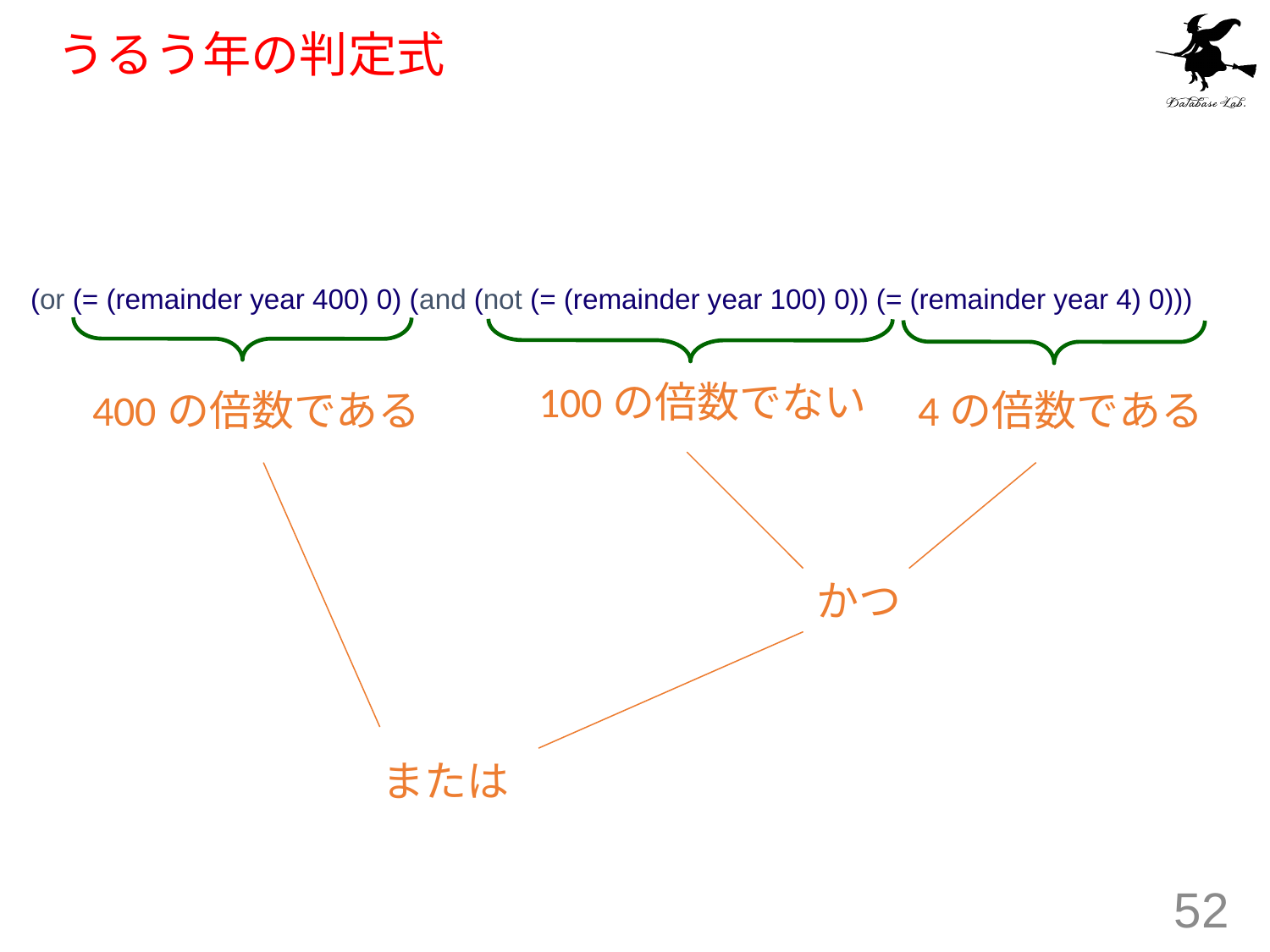

# うるう年の判定式

(or (= (remainder year 400) 0) (and (not (= (remainder year 100) 0)) (= (remainder year 4) 0)))

100の倍数でない
400の倍数である
4の倍数である

かつ

または
52